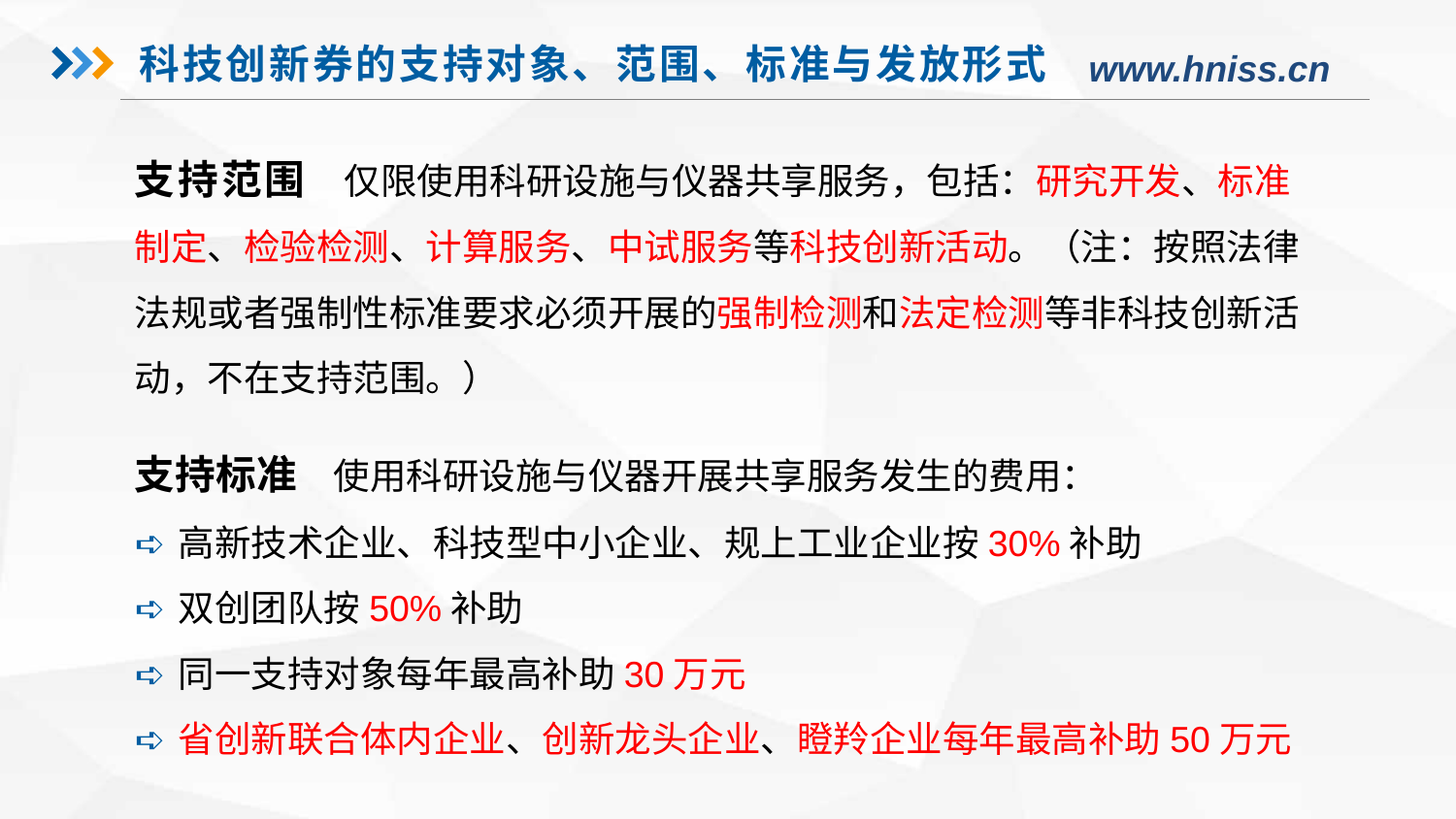

科技创新券的支持对象、范围、标准与发放形式
支持范围     仅限使用科研设施与仪器共享服务，包括：研究开发、标准制定、检验检测、计算服务、中试服务等科技创新活动。（注：按照法律法规或者强制性标准要求必须开展的强制检测和法定检测等非科技创新活动，不在支持范围。）

支持标准    使用科研设施与仪器开展共享服务发生的费用：
➪高新技术企业、科技型中小企业、规上工业企业按30%补助
➪双创团队按50%补助
➪同一支持对象每年最高补助30万元
➪省创新联合体内企业、创新龙头企业、瞪羚企业每年最高补助50万元